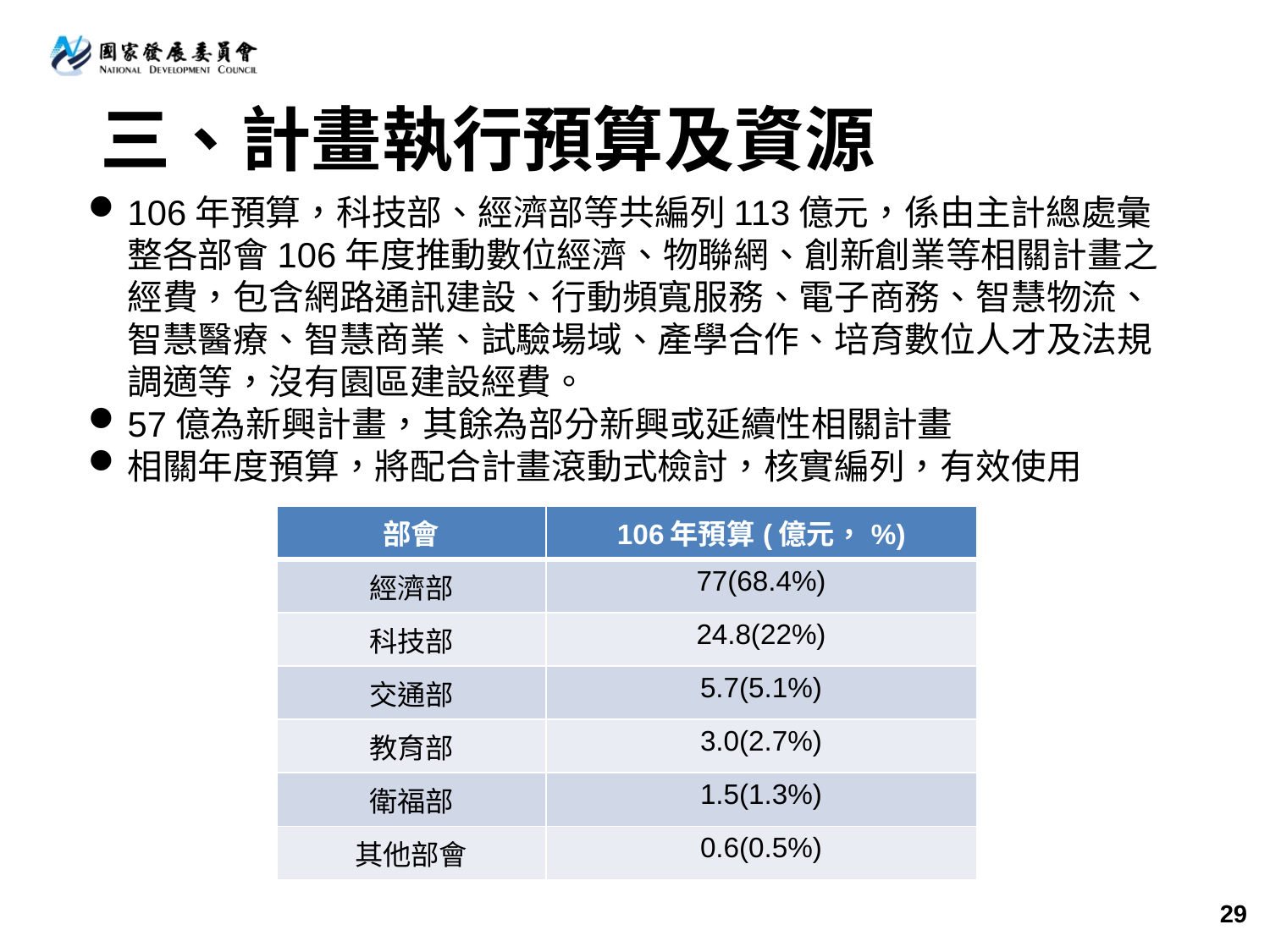

# 三、計畫執行預算及資源
106年預算，科技部、經濟部等共編列113億元，係由主計總處彙整各部會106年度推動數位經濟、物聯網、創新創業等相關計畫之經費，包含網路通訊建設、行動頻寬服務、電子商務、智慧物流、智慧醫療、智慧商業、試驗場域、產學合作、培育數位人才及法規調適等，沒有園區建設經費。
57億為新興計畫，其餘為部分新興或延續性相關計畫
相關年度預算，將配合計畫滾動式檢討，核實編列，有效使用
| 部會 | 106年預算(億元，%) |
| --- | --- |
| 經濟部 | 77(68.4%) |
| 科技部 | 24.8(22%) |
| 交通部 | 5.7(5.1%) |
| 教育部 | 3.0(2.7%) |
| 衛福部 | 1.5(1.3%) |
| 其他部會 | 0.6(0.5%) |
29